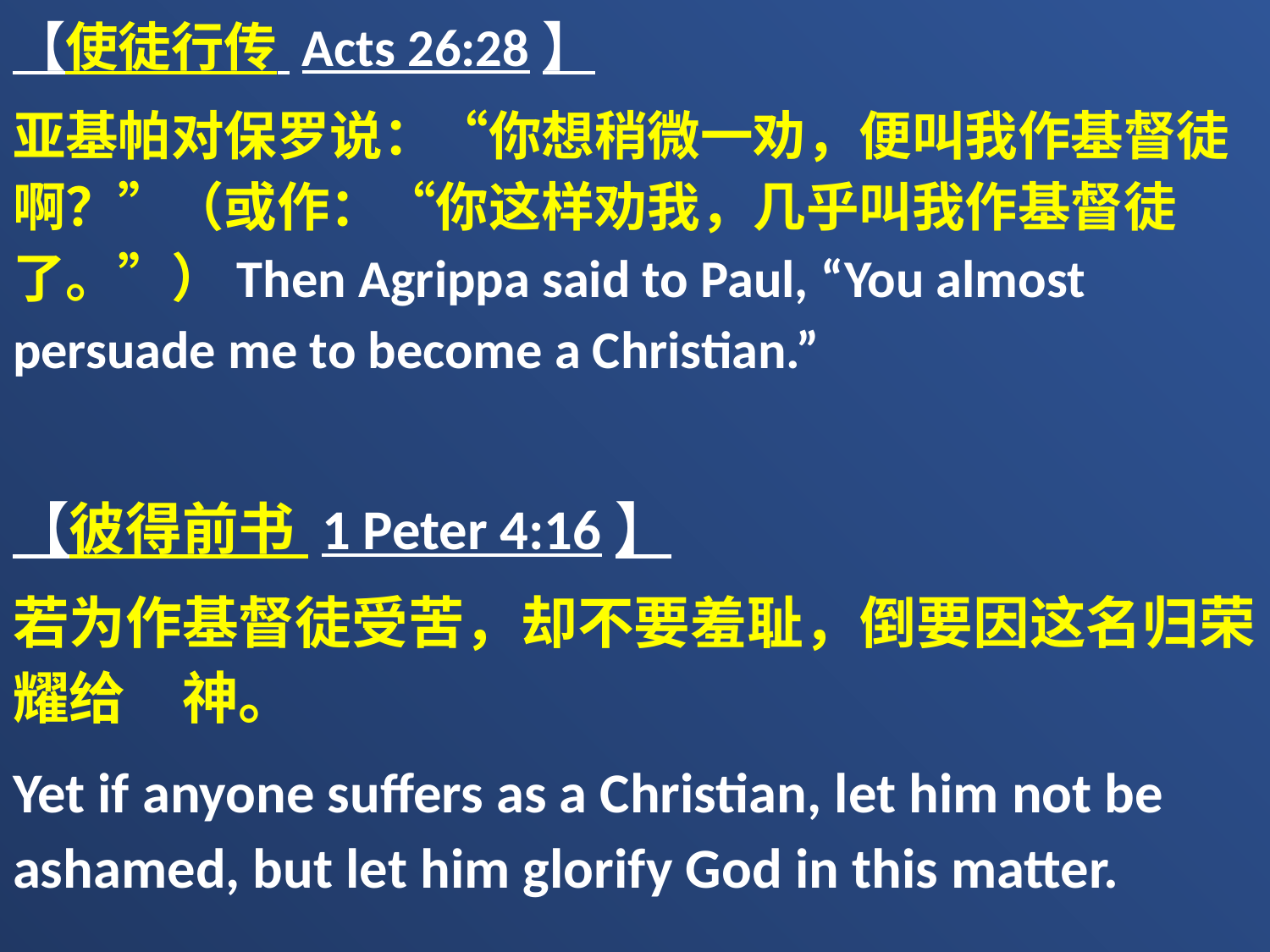

【使徒行传 Acts 26:28】
亚基帕对保罗说：“你想稍微一劝，便叫我作基督徒啊？”（或作：“你这样劝我，几乎叫我作基督徒了。”）Then Agrippa said to Paul, “You almost persuade me to become a Christian.”

【彼得前书 1 Peter 4:16】
若为作基督徒受苦，却不要羞耻，倒要因这名归荣耀给　神。
Yet if anyone suffers as a Christian, let him not be ashamed, but let him glorify God in this matter.